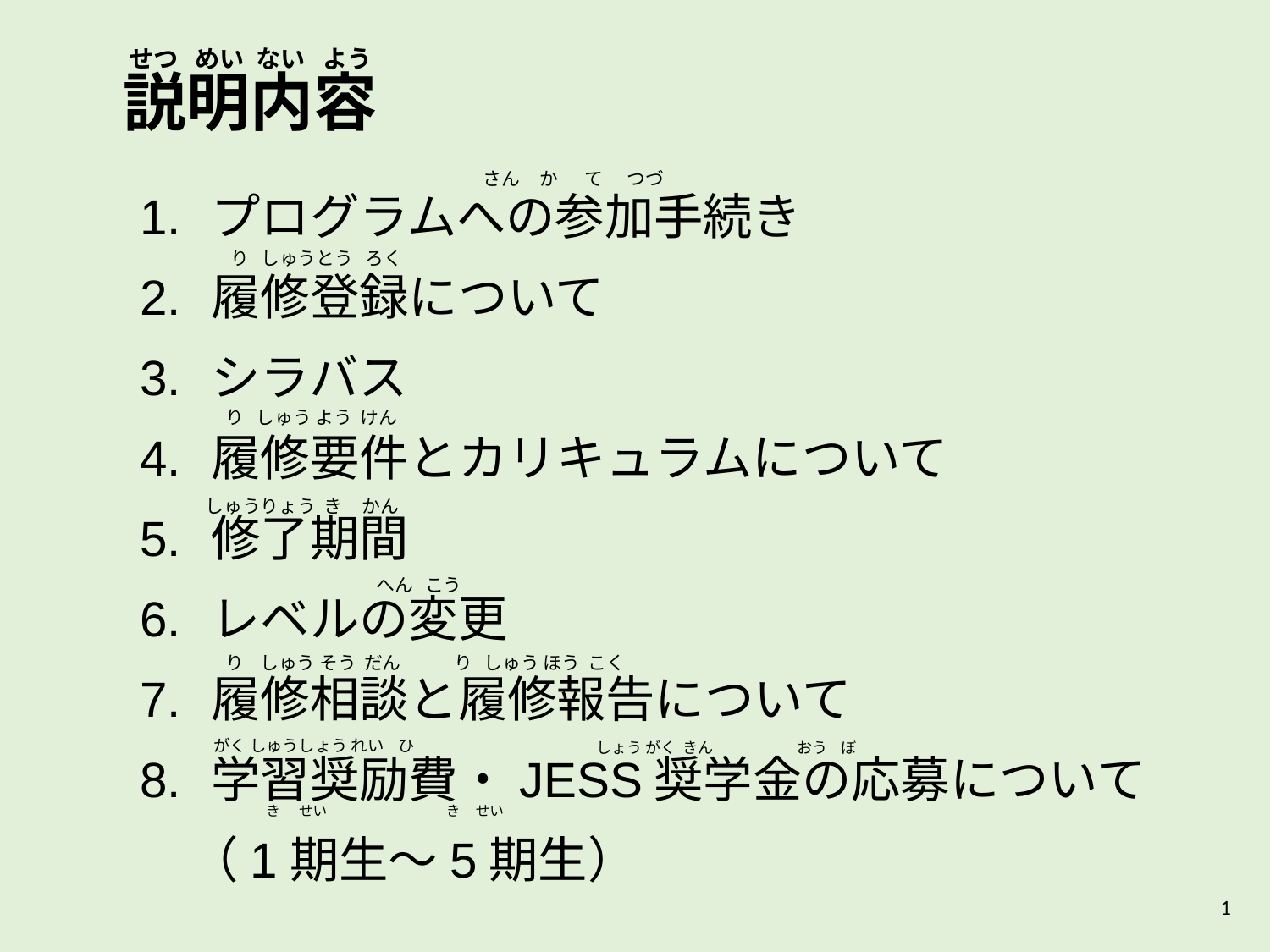

せつ   めい  ない   よう
説明内容
　さん     か　  て      つづ
プログラムへの参加手続き
履修登録について
シラバス
履修要件とカリキュラムについて
修了期間
レベルの変更
履修相談と履修報告について
学習奨励費・JESS奨学金の応募について
　（1期生～5期生）

り   しゅうとう   ろく
り   しゅう よう  けん
しゅうりょう  き     かん
へん   こう
　り    しゅう そう  だん　　    り   しゅう ほう  こく
がく しゅうしょう れい    ひ
おう    ぼ
しょう がく  きん
き     せい
き      せい

1